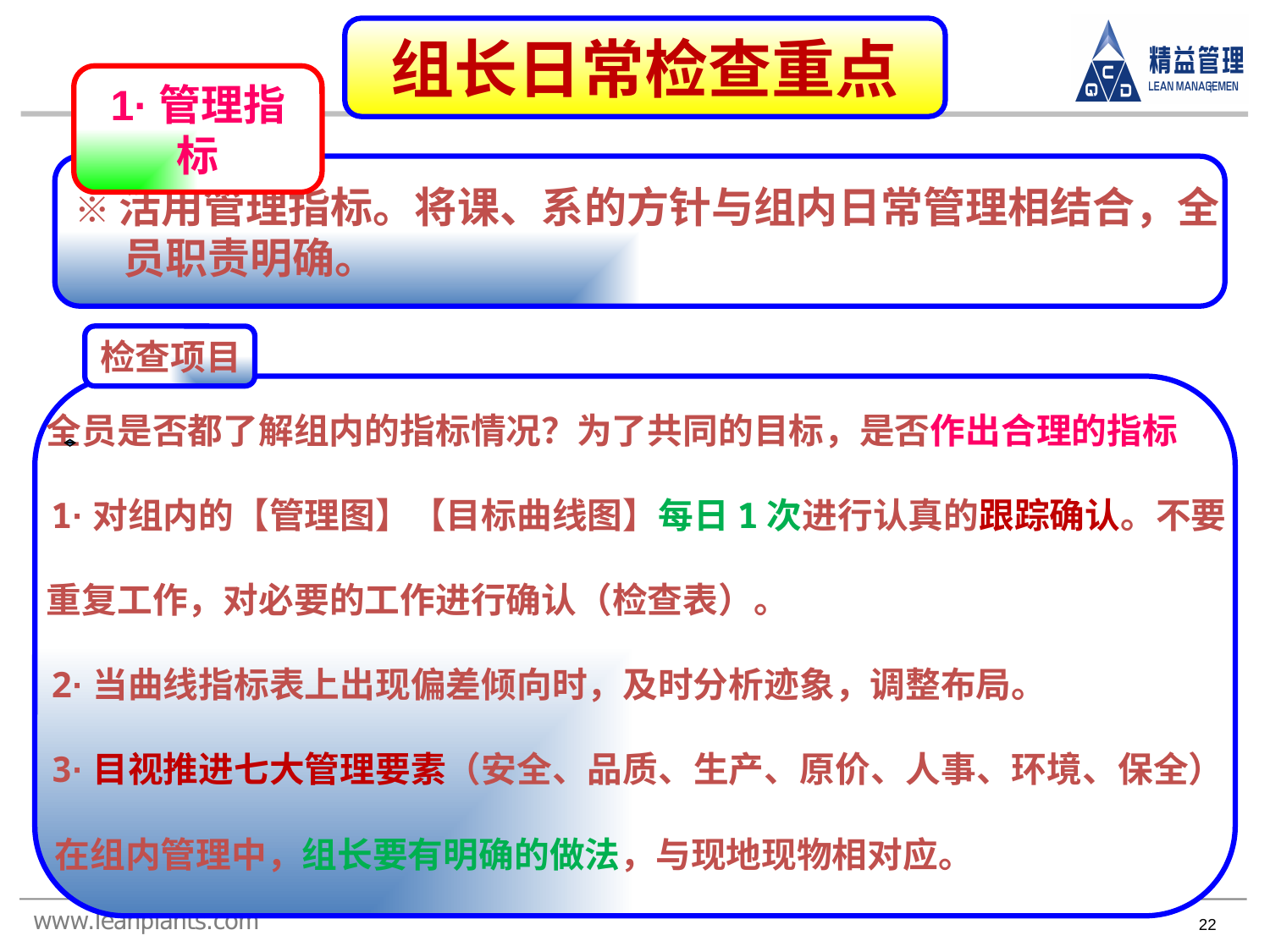

组长日常检查重点
#
1·管理指标
※活用管理指标。将课、系的方针与组内日常管理相结合，全
    员职责明确。

检查项目
 全员是否都了解组内的指标情况？为了共同的目标，是否作出合理的指标

 1·对组内的【管理图】【目标曲线图】每日1次进行认真的跟踪确认。不要

 重复工作，对必要的工作进行确认（检查表）。

 2·当曲线指标表上出现偏差倾向时，及时分析迹象，调整布局。

 3·目视推进七大管理要素（安全、品质、生产、原价、人事、环境、保全）

  在组内管理中，组长要有明确的做法，与现地现物相对应。